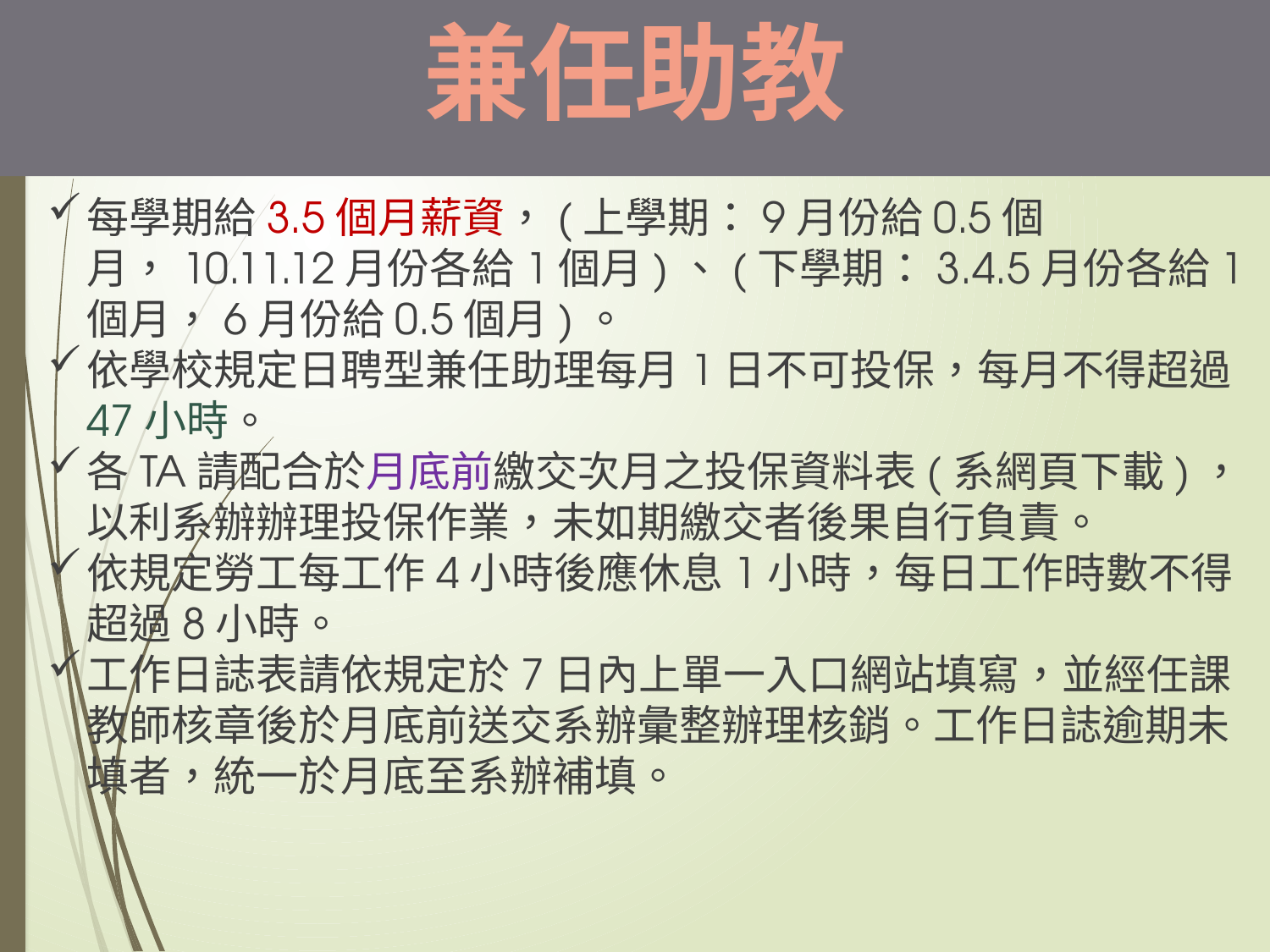

# 兼任助教

每學期給3.5個月薪資，(上學期：9月份給0.5個月，10.11.12月份各給1個月)、(下學期：3.4.5月份各給1個月，6月份給0.5個月)。
依學校規定日聘型兼任助理每月1日不可投保，每月不得超過47小時。
各TA請配合於月底前繳交次月之投保資料表(系網頁下載)，以利系辦辦理投保作業，未如期繳交者後果自行負責。
依規定勞工每工作4小時後應休息1小時，每日工作時數不得超過8小時。
工作日誌表請依規定於7日內上單一入口網站填寫，並經任課教師核章後於月底前送交系辦彙整辦理核銷。工作日誌逾期未填者，統一於月底至系辦補填。